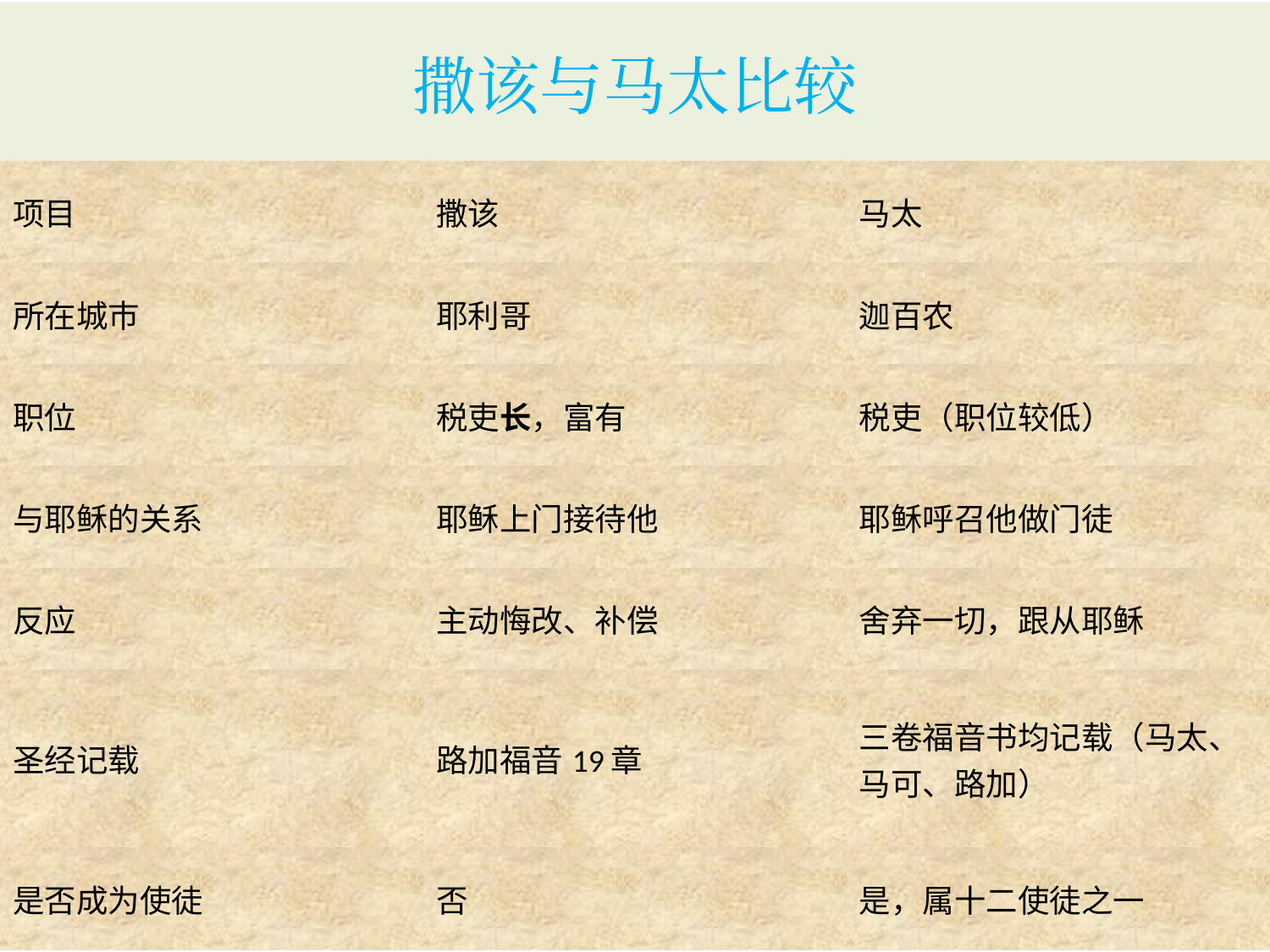

# 撒该与马太比较
| 项目 | 撒该 | 马太 |
| --- | --- | --- |
| 所在城市 | 耶利哥 | 迦百农 |
| 职位 | 税吏长，富有 | 税吏（职位较低） |
| 与耶稣的关系 | 耶稣上门接待他 | 耶稣呼召他做门徒 |
| 反应 | 主动悔改、补偿 | 舍弃一切，跟从耶稣 |
| 圣经记载 | 路加福音19章 | 三卷福音书均记载（马太、马可、路加） |
| 是否成为使徒 | 否 | 是，属十二使徒之一 |